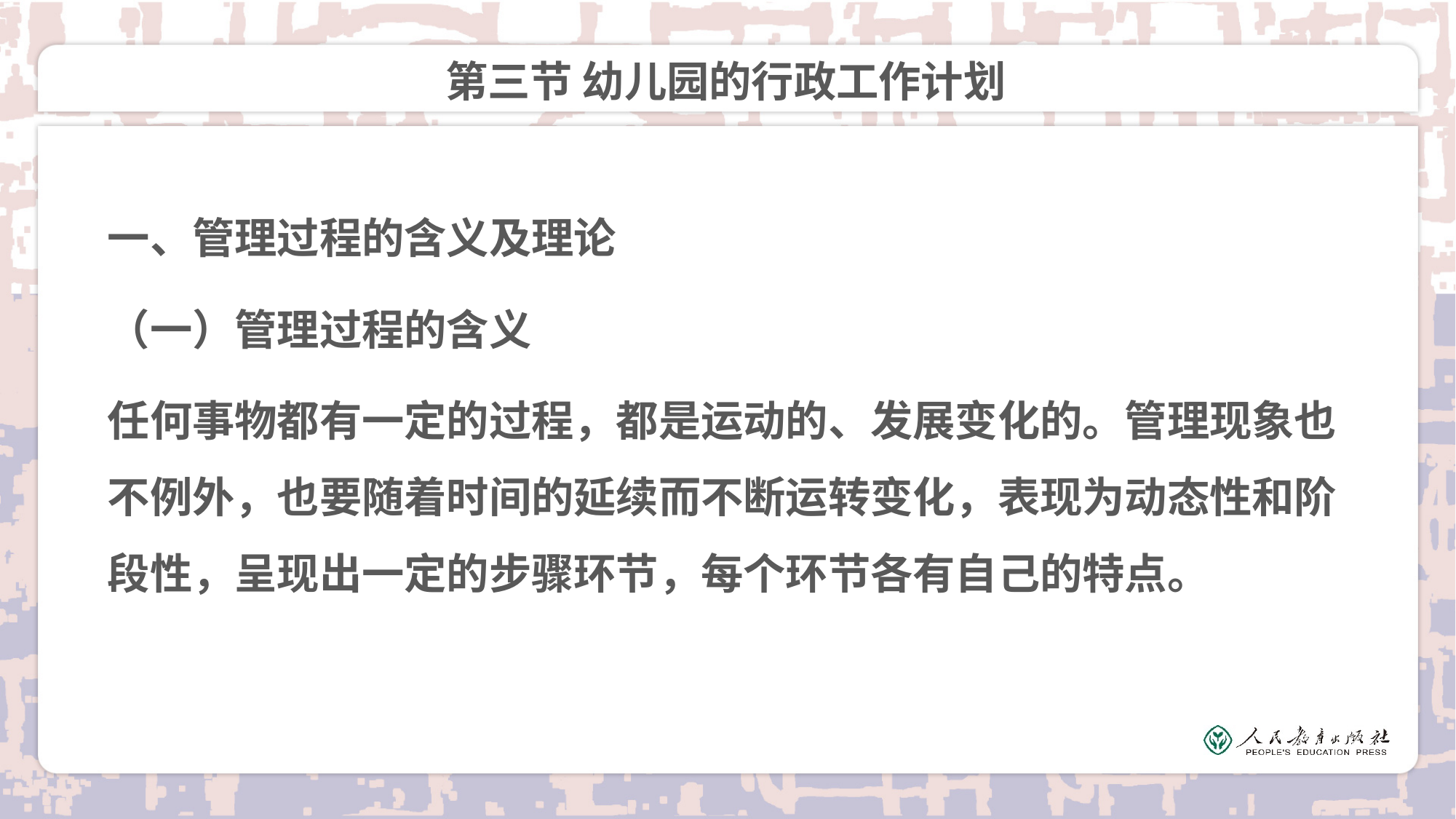

# 第三节 幼儿园的行政工作计划
一、管理过程的含义及理论
（一）管理过程的含义
任何事物都有一定的过程，都是运动的、发展变化的。管理现象也不例外，也要随着时间的延续而不断运转变化，表现为动态性和阶段性，呈现出一定的步骤环节，每个环节各有自己的特点。